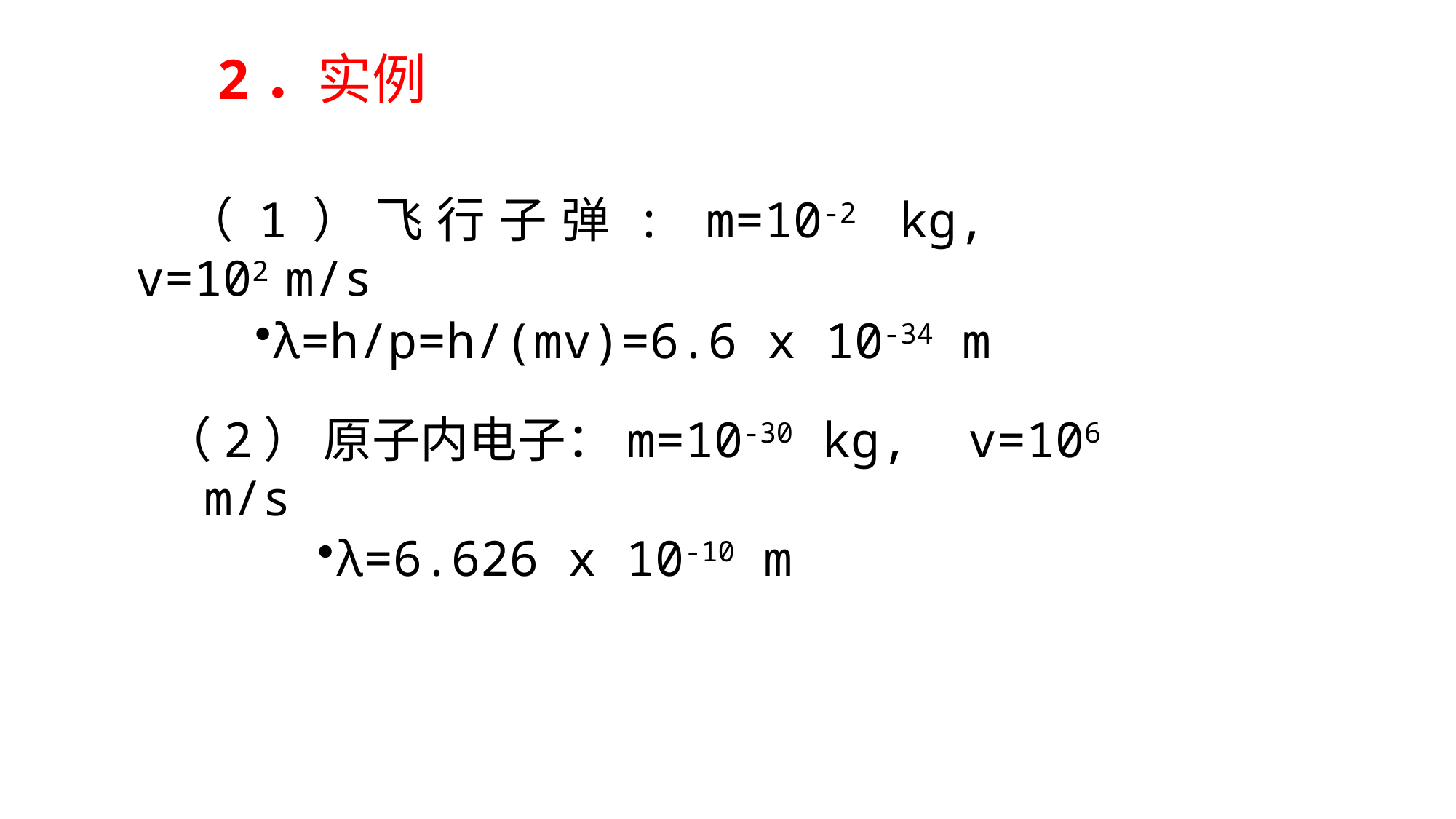

2．实例
 （1）飞行子弹: m=10-2 kg, v=102 m/s
λ=h/p=h/(mv)=6.6 x 10-34 m
（2） 原子内电子：m=10-30 kg,  v=106 m/s
λ=6.626 x 10-10 m